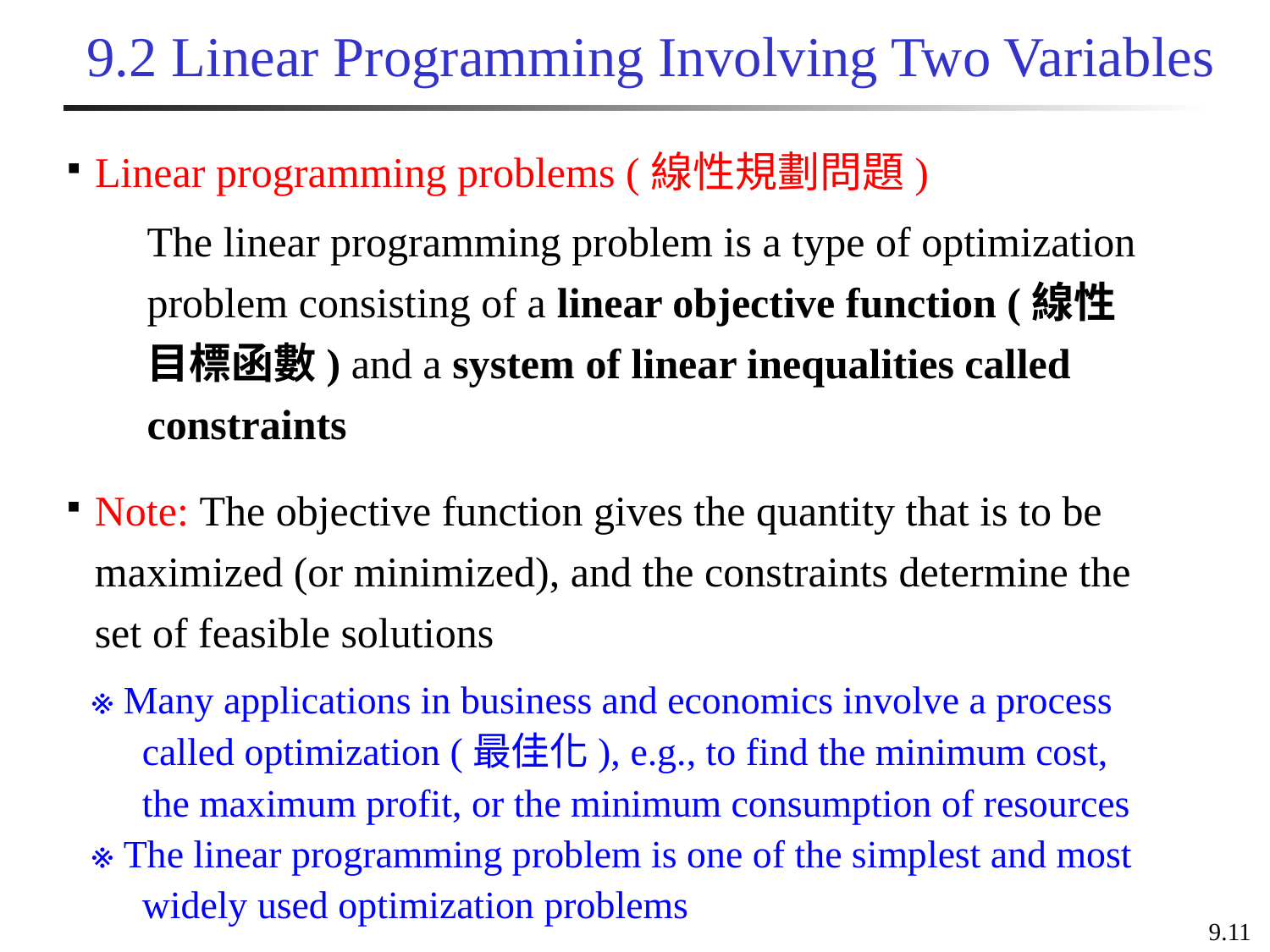

# 9.2 Linear Programming Involving Two Variables
Linear programming problems (線性規劃問題)
The linear programming problem is a type of optimization problem consisting of a linear objective function (線性目標函數) and a system of linear inequalities called constraints
Note: The objective function gives the quantity that is to be maximized (or minimized), and the constraints determine the set of feasible solutions
※ Many applications in business and economics involve a process called optimization (最佳化), e.g., to find the minimum cost, the maximum profit, or the minimum consumption of resources
※ The linear programming problem is one of the simplest and most widely used optimization problems
9.11